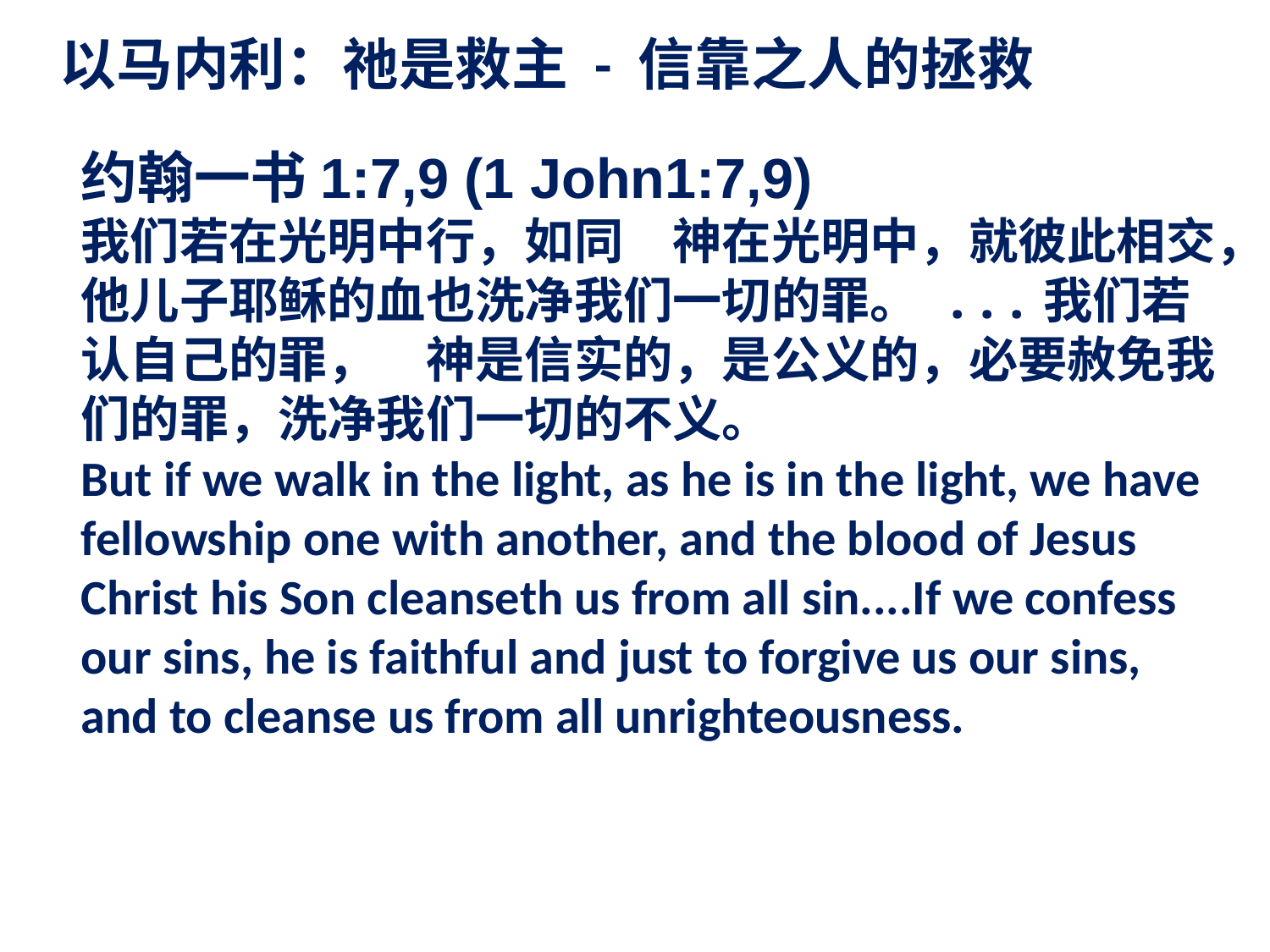

以马内利：祂是救主 - 信靠之人的拯救

约翰一书1:7,9 (1 John1:7,9)
我们若在光明中行，如同　神在光明中，就彼此相交，他儿子耶稣的血也洗净我们一切的罪。 ...我们若认自己的罪，　神是信实的，是公义的，必要赦免我们的罪，洗净我们一切的不义。
But if we walk in the light, as he is in the light, we have fellowship one with another, and the blood of Jesus Christ his Son cleanseth us from all sin....If we confess our sins, he is faithful and just to forgive us our sins, and to cleanse us from all unrighteousness.